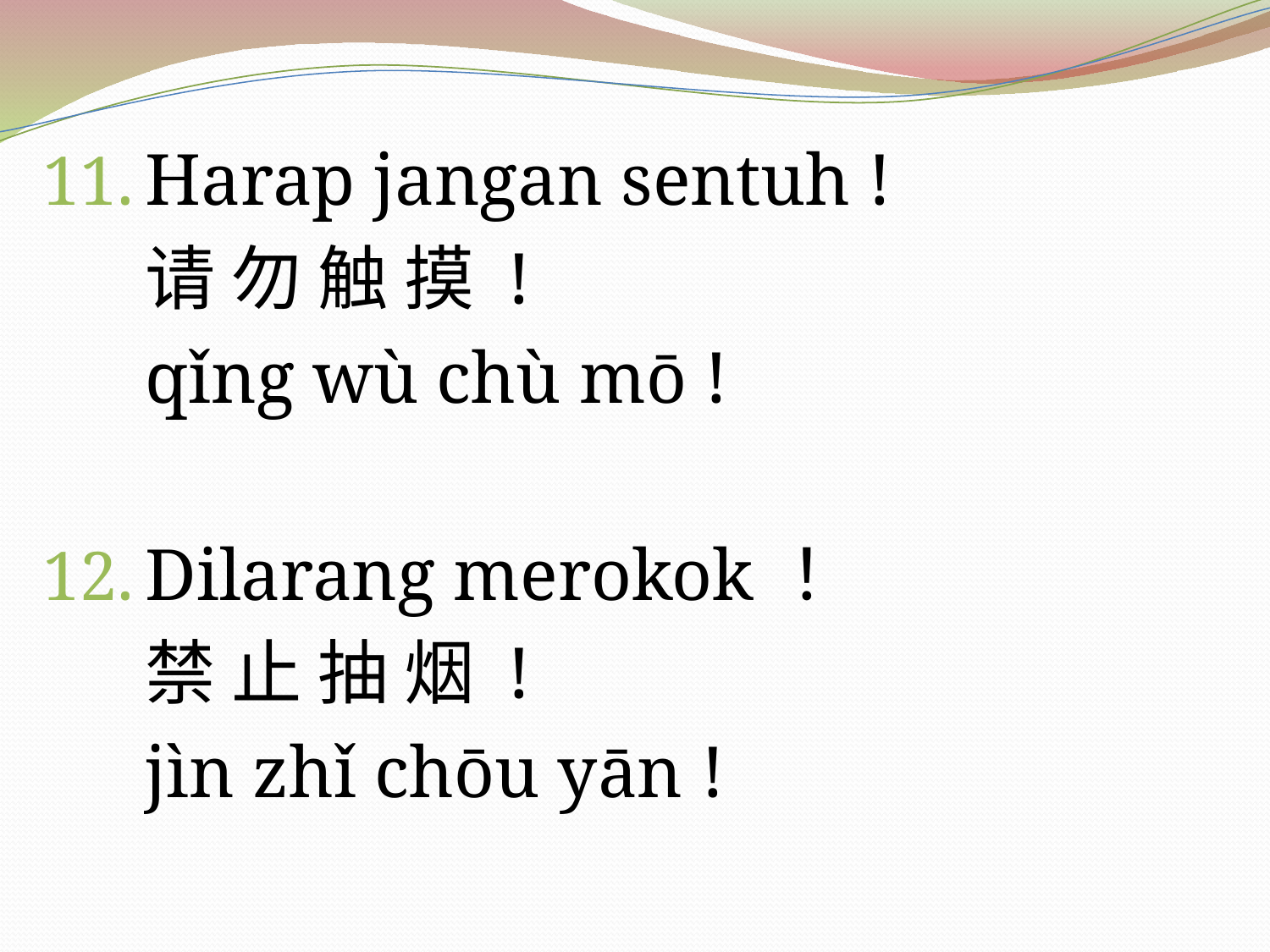

Harap jangan sentuh !
	请 勿 触 摸 !
	qǐng wù chù mō !

Dilarang merokok ！
	禁 止 抽 烟 !
	jìn zhǐ chōu yān !